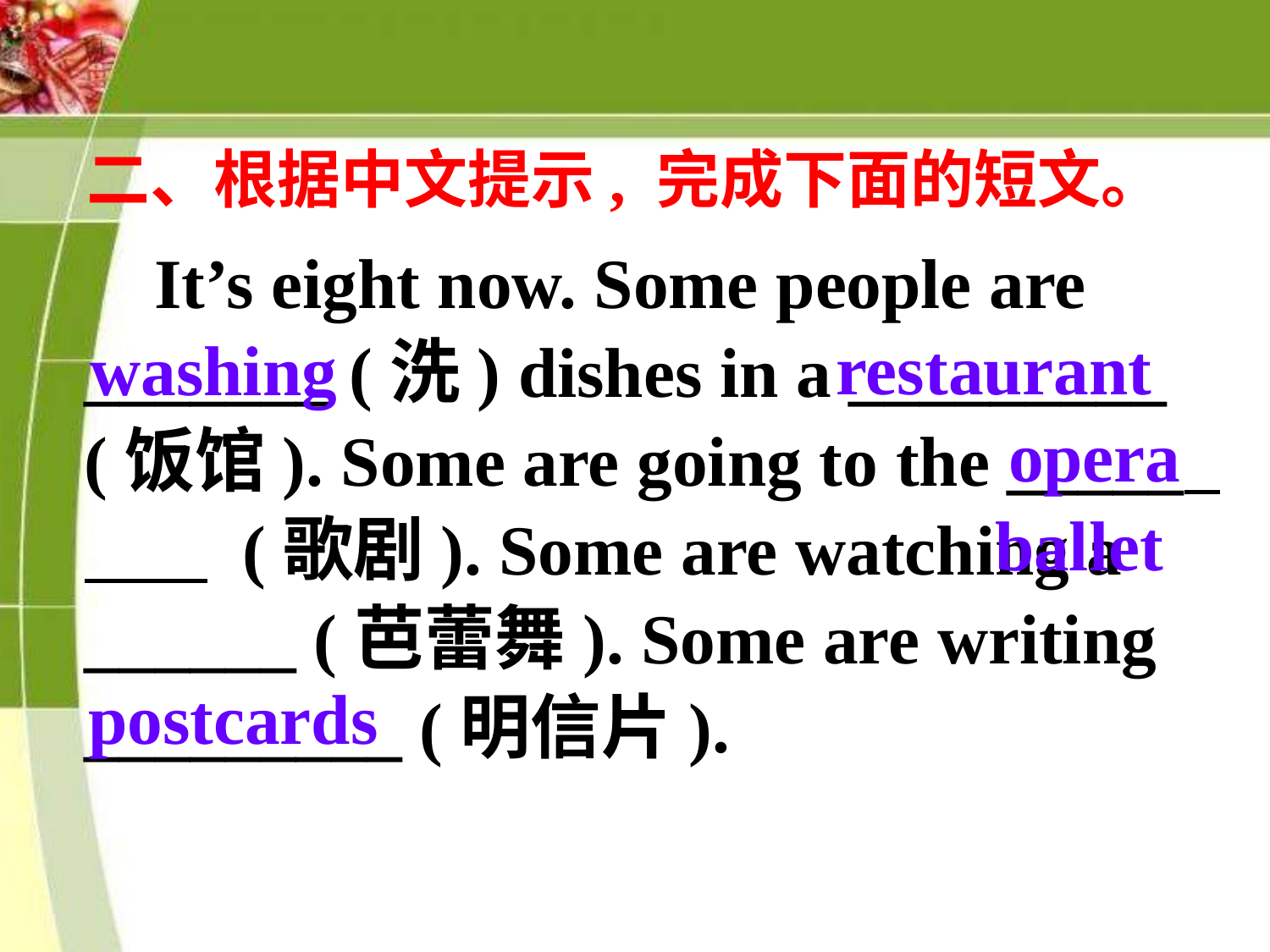

二、根据中文提示, 完成下面的短文。

    It’s eight now. Some people are _______ (洗) dishes in a _________ (饭馆). Some are going to the _____            (歌剧). Some are watching a ______ (芭蕾舞). Some are writing _________ (明信片).
restaurant
washing
opera
ballet
postcards